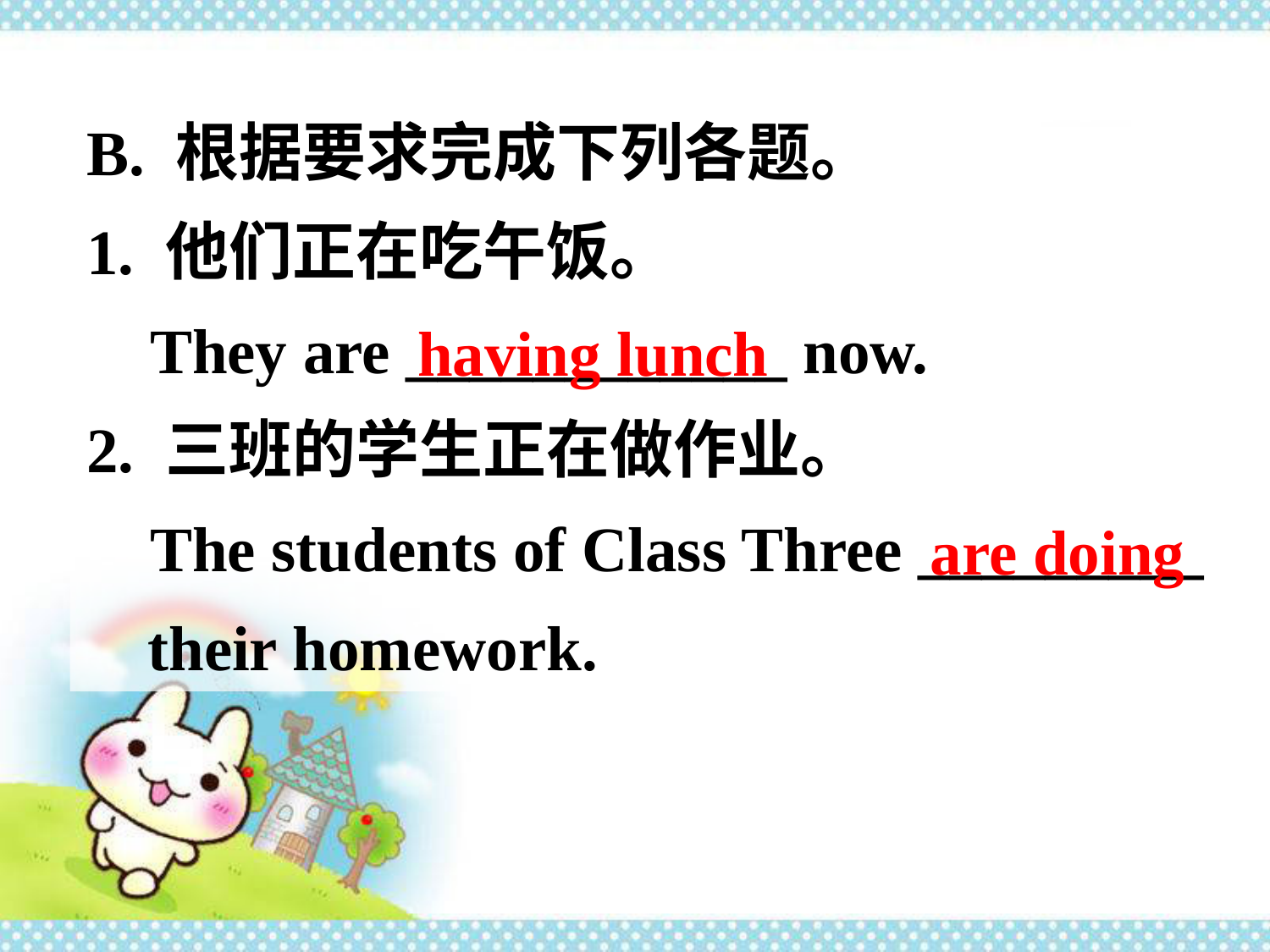

B. 根据要求完成下列各题。
1. 他们正在吃午饭。
    They are ____________ now.
2. 三班的学生正在做作业。
    The students of Class Three _________ their homework.
having lunch
are doing